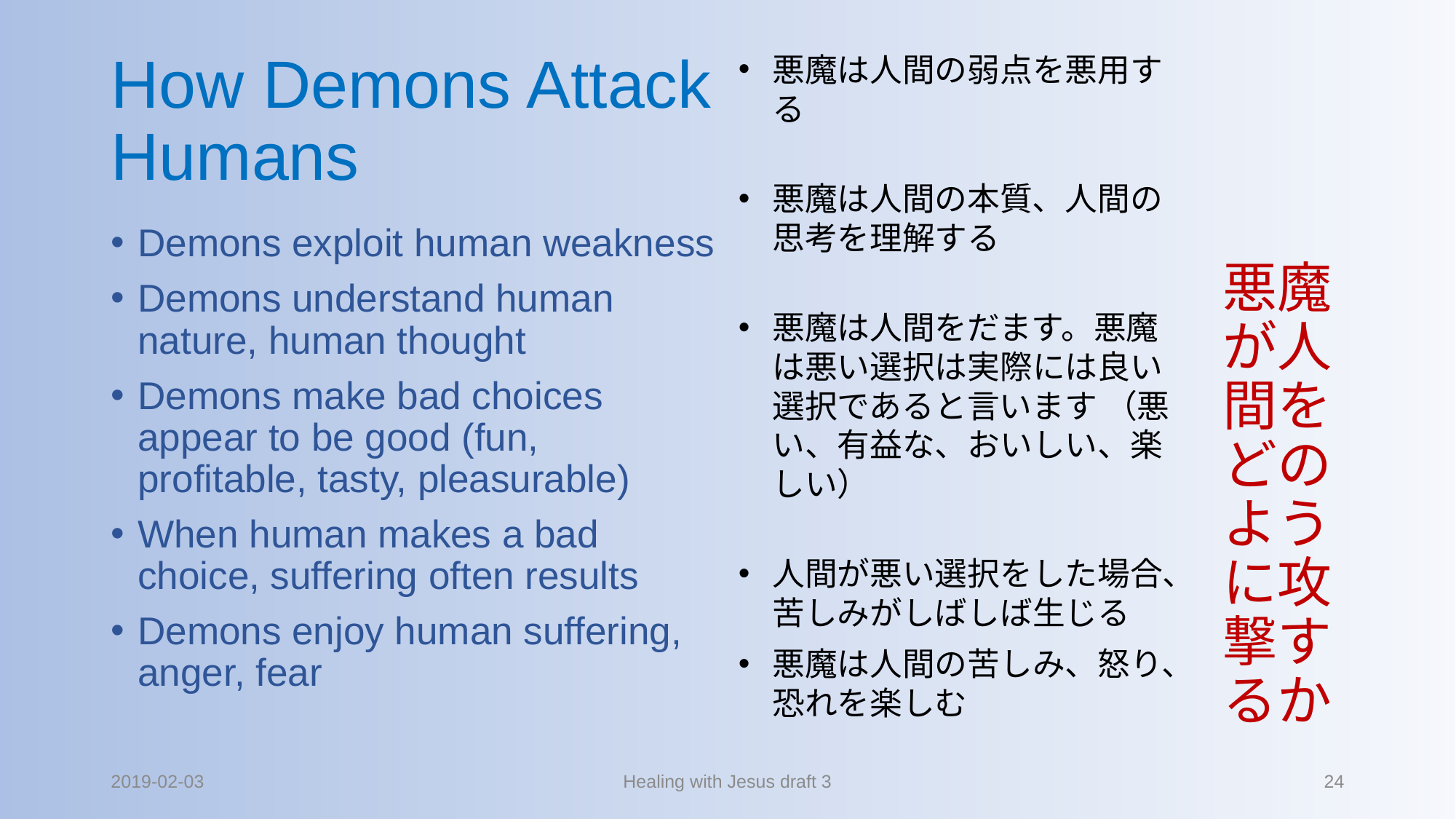

# How Demons Attack Humans
悪魔は人間の弱点を悪用する
悪魔は人間の本質、人間の思考を理解する
悪魔は人間をだます。悪魔は悪い選択は実際には良い選択であると言います （悪い、有益な、おいしい、楽しい）
人間が悪い選択をした場合、苦しみがしばしば生じる
悪魔は人間の苦しみ、怒り、恐れを楽しむ
悪魔が人間をどのように攻撃するか
Demons exploit human weakness
Demons understand human nature, human thought
Demons make bad choices appear to be good (fun, profitable, tasty, pleasurable)
When human makes a bad choice, suffering often results
Demons enjoy human suffering, anger, fear
2019-02-03
Healing with Jesus draft 3
24